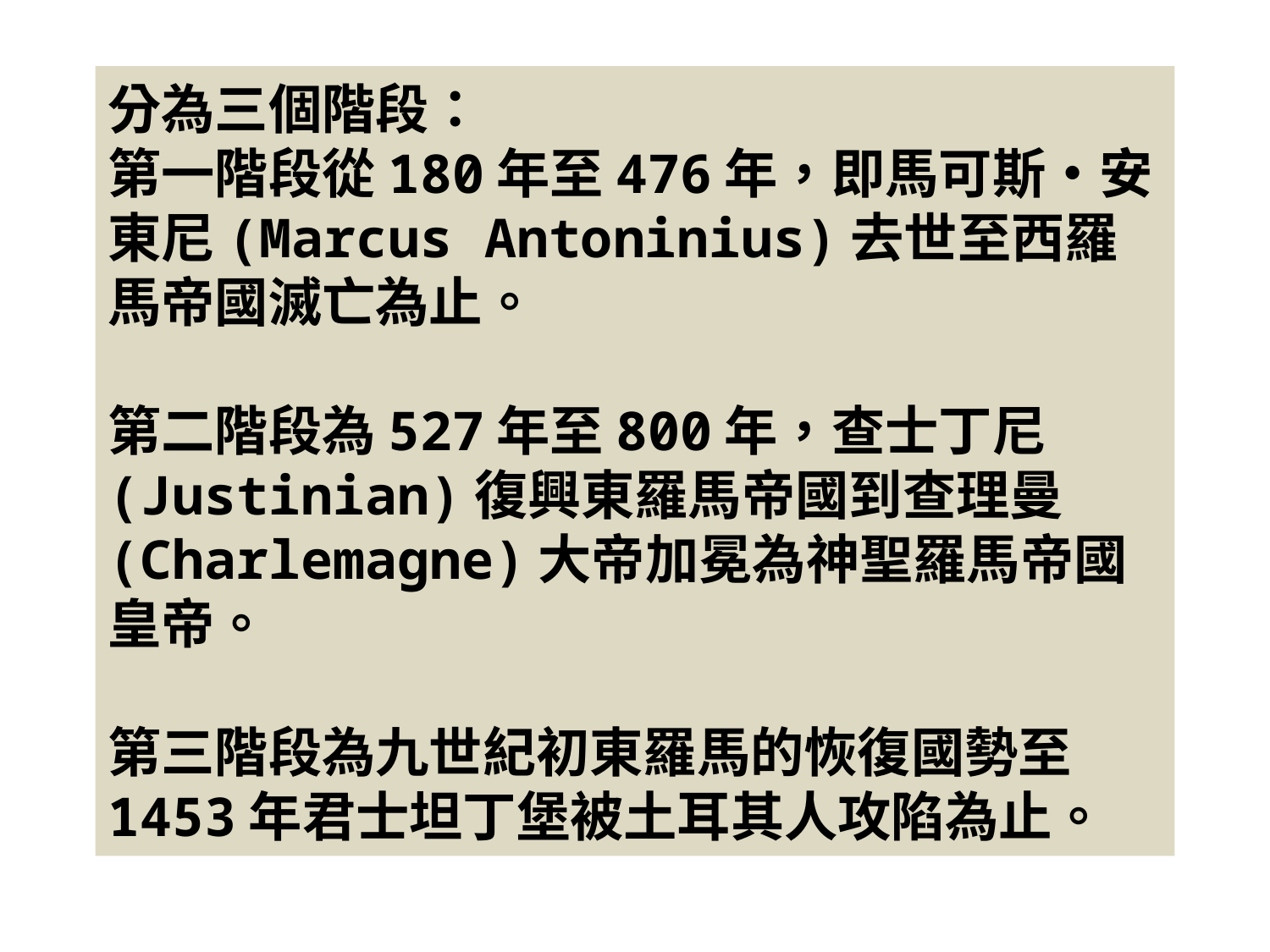

# 分為三個階段： 第一階段從180年至476年，即馬可斯‧安東尼(Marcus Antoninius)去世至西羅馬帝國滅亡為止。 第二階段為527年至800年，查士丁尼(Justinian)復興東羅馬帝國到查理曼(Charlemagne)大帝加冕為神聖羅馬帝國皇帝。 第三階段為九世紀初東羅馬的恢復國勢至1453年君士坦丁堡被土耳其人攻陷為止。